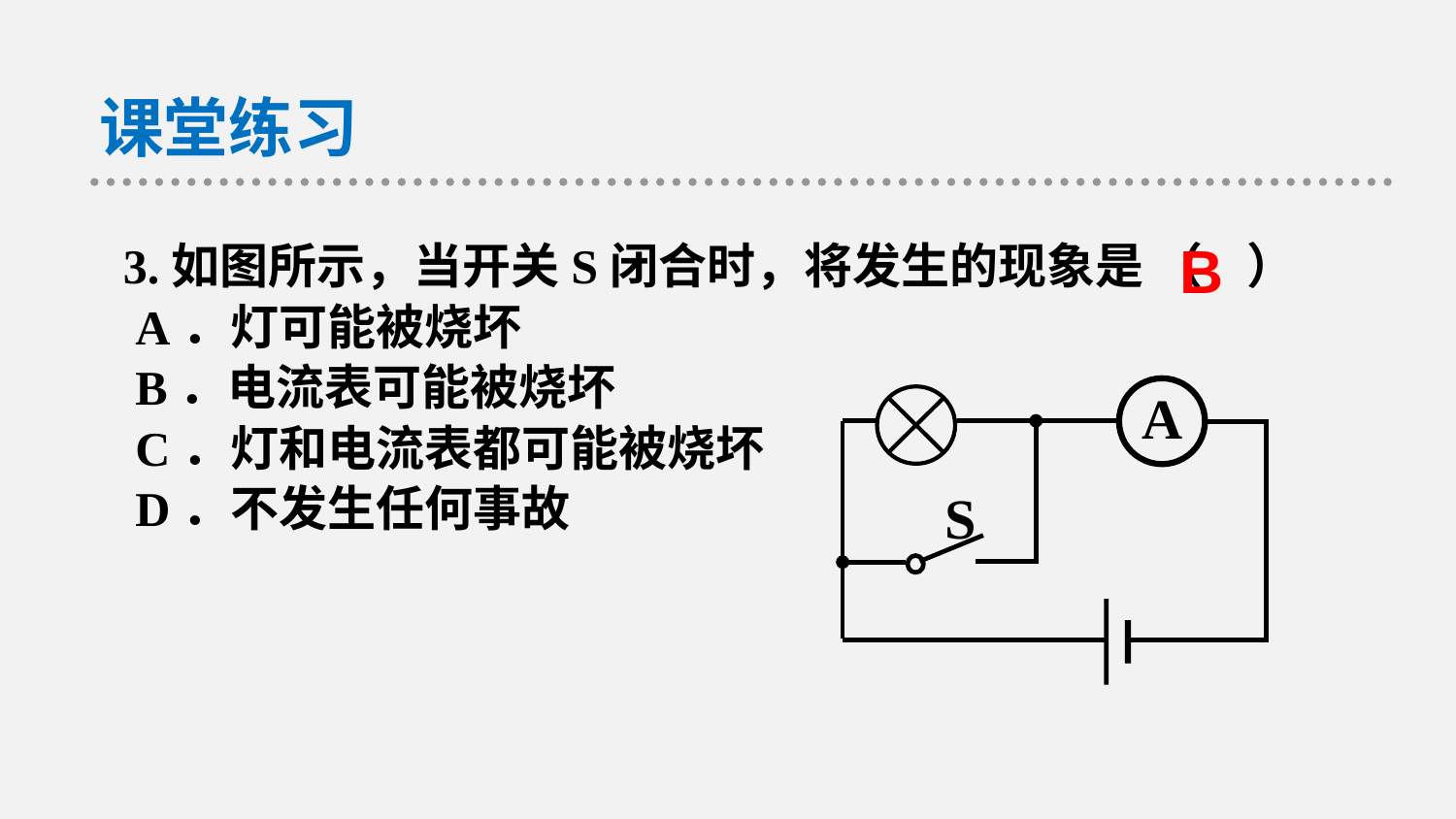

课堂练习
3.如图所示，当开关S闭合时，将发生的现象是 （    ）
 A．灯可能被烧坏
 B．电流表可能被烧坏
 C．灯和电流表都可能被烧坏
 D．不发生任何事故
B
A

S